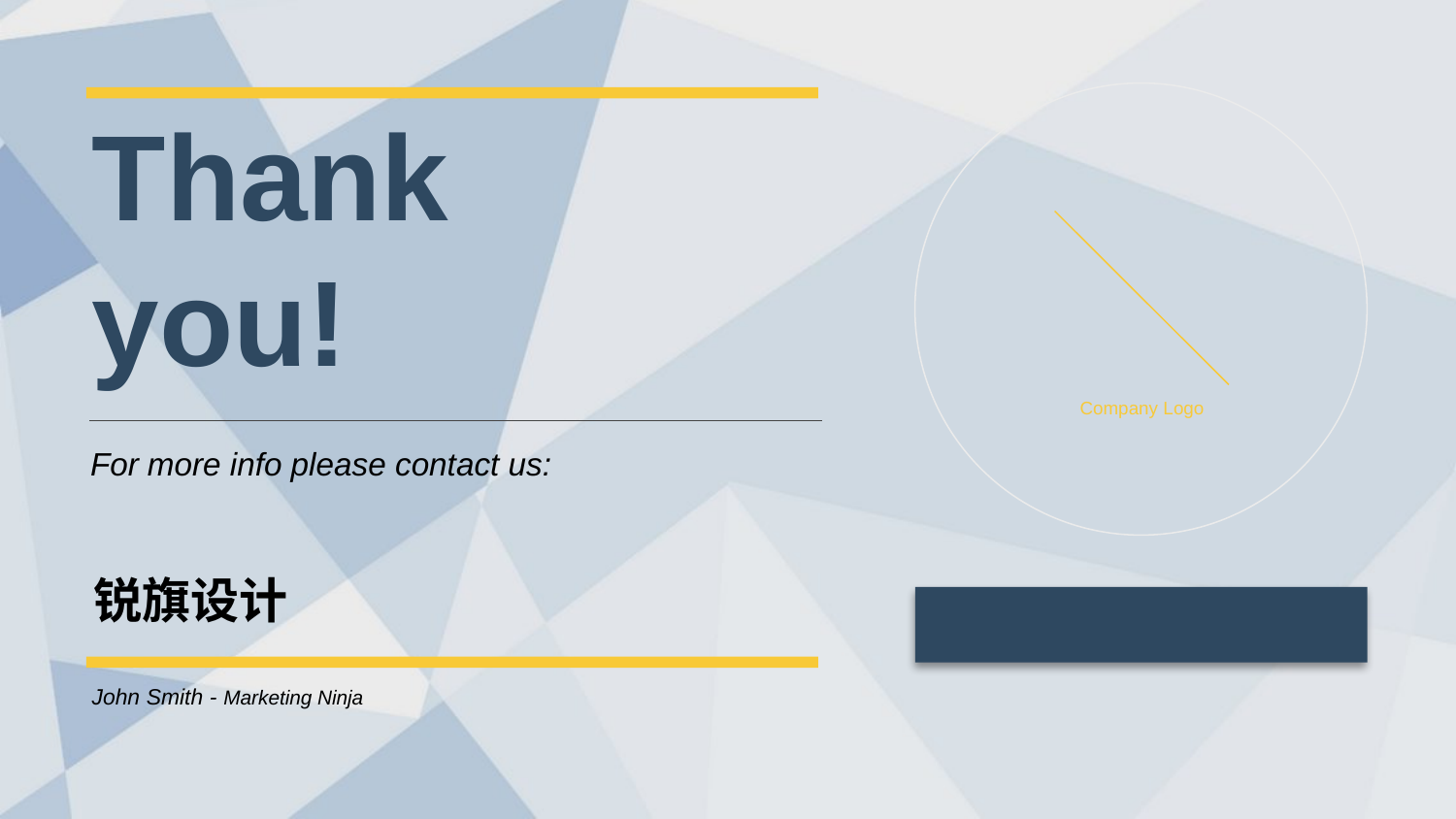

Thank you!
Company Logo
For more info please contact us:
锐旗设计

John Smith - Marketing Ninja